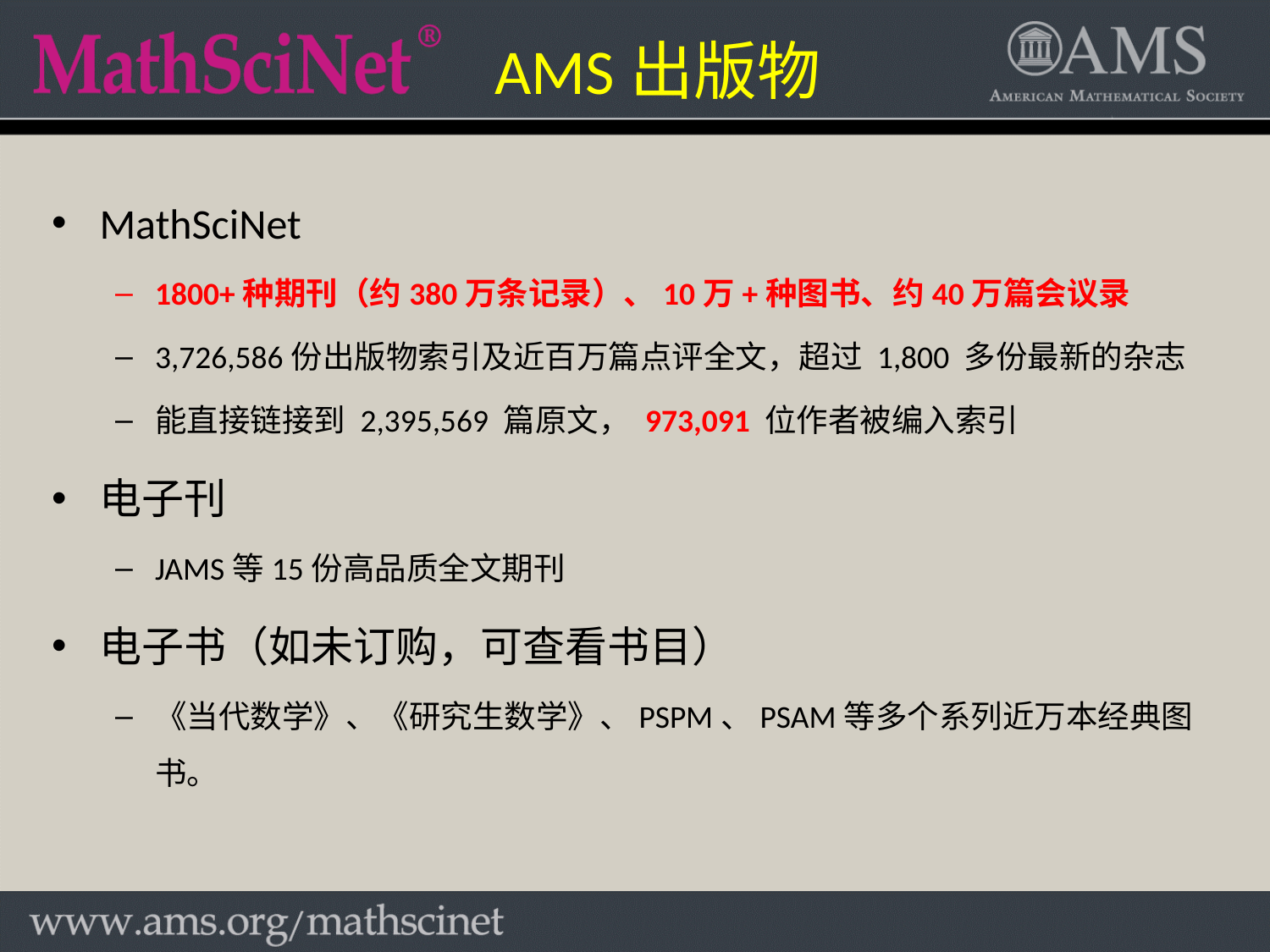

AMS出版物
MathSciNet
1800+种期刊（约380万条记录）、10万+种图书、约40万篇会议录
3,726,586份出版物索引及近百万篇点评全文，超过 1,800 多份最新的杂志
能直接链接到 2,395,569 篇原文， 973,091 位作者被编入索引
电子刊
JAMS等15份高品质全文期刊
电子书（如未订购，可查看书目）
《当代数学》、《研究生数学》、PSPM、PSAM等多个系列近万本经典图书。